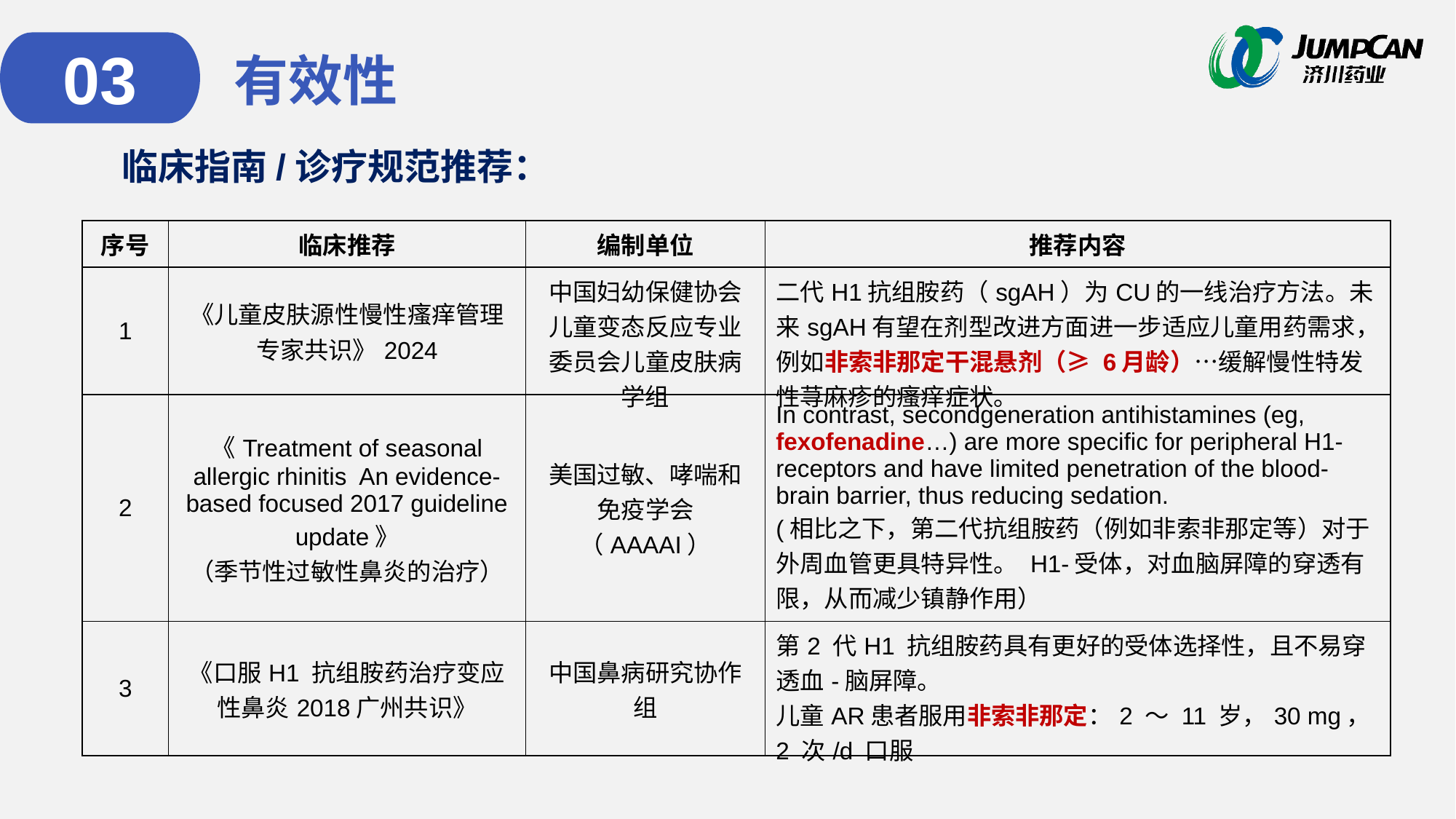

03
有效性
临床指南/诊疗规范推荐：
| 序号 | 临床推荐 | 编制单位 | 推荐内容 |
| --- | --- | --- | --- |
| 1 | 《儿童皮肤源性慢性瘙痒管理专家共识》2024 | 中国妇幼保健协会儿童变态反应专业委员会儿童皮肤病学组 | 二代H1抗组胺药（sgAH）为CU的一线治疗方法。未来sgAH有望在剂型改进方面进一步适应儿童用药需求，例如非索非那定干混悬剂（≥ 6月龄）…缓解慢性特发性荨麻疹的瘙痒症状。 |
| 2 | 《Treatment of seasonal allergic rhinitis An evidence-based focused 2017 guideline update》 （季节性过敏性鼻炎的治疗） | 美国过敏、哮喘和免疫学会（AAAAI） | In contrast, secondgeneration antihistamines (eg, fexofenadine…) are more specific for peripheral H1-receptors and have limited penetration of the blood-brain barrier, thus reducing sedation. (相比之下，第二代抗组胺药（例如非索非那定等）对于外周血管更具特异性。 H1-受体，对血脑屏障的穿透有限，从而减少镇静作用） |
| 3 | 《口服H1 抗组胺药治疗变应性鼻炎2018广州共识》 | 中国鼻病研究协作组 | 第2 代H1 抗组胺药具有更好的受体选择性，且不易穿透血-脑屏障。 儿童AR患者服用非索非那定：2 ～ 11 岁，30 mg，2 次/d 口服 |